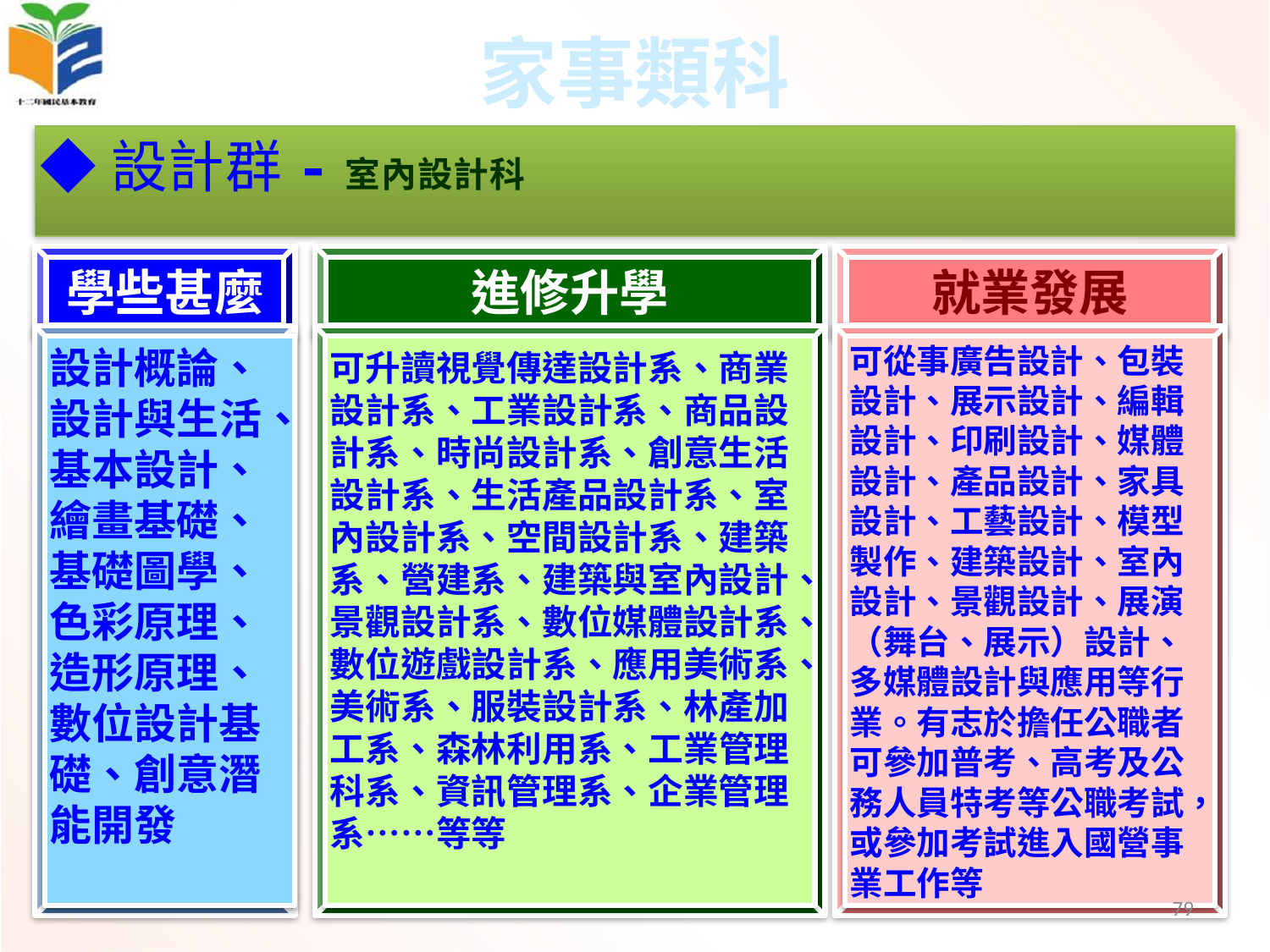

# 家事類科
◆設計群-室內設計科
學些甚麼
進修升學
就業發展

設計概論、設計與生活、基本設計、繪畫基礎、基礎圖學、色彩原理、造形原理、數位設計基礎、創意潛能開發

可升讀視覺傳達設計系、商業設計系、工業設計系、商品設計系、時尚設計系、創意生活設計系、生活產品設計系、室內設計系、空間設計系、建築系、營建系、建築與室內設計、景觀設計系、數位媒體設計系、數位遊戲設計系、應用美術系、美術系、服裝設計系、林產加工系、森林利用系、工業管理科系、資訊管理系、企業管理系……等等

可從事廣告設計、包裝設計、展示設計、編輯設計、印刷設計、媒體設計、產品設計、家具設計、工藝設計、模型製作、建築設計、室內設計、景觀設計、展演（舞台、展示）設計、多媒體設計與應用等行業。有志於擔任公職者可參加普考、高考及公務人員特考等公職考試，或參加考試進入國營事業工作等

79